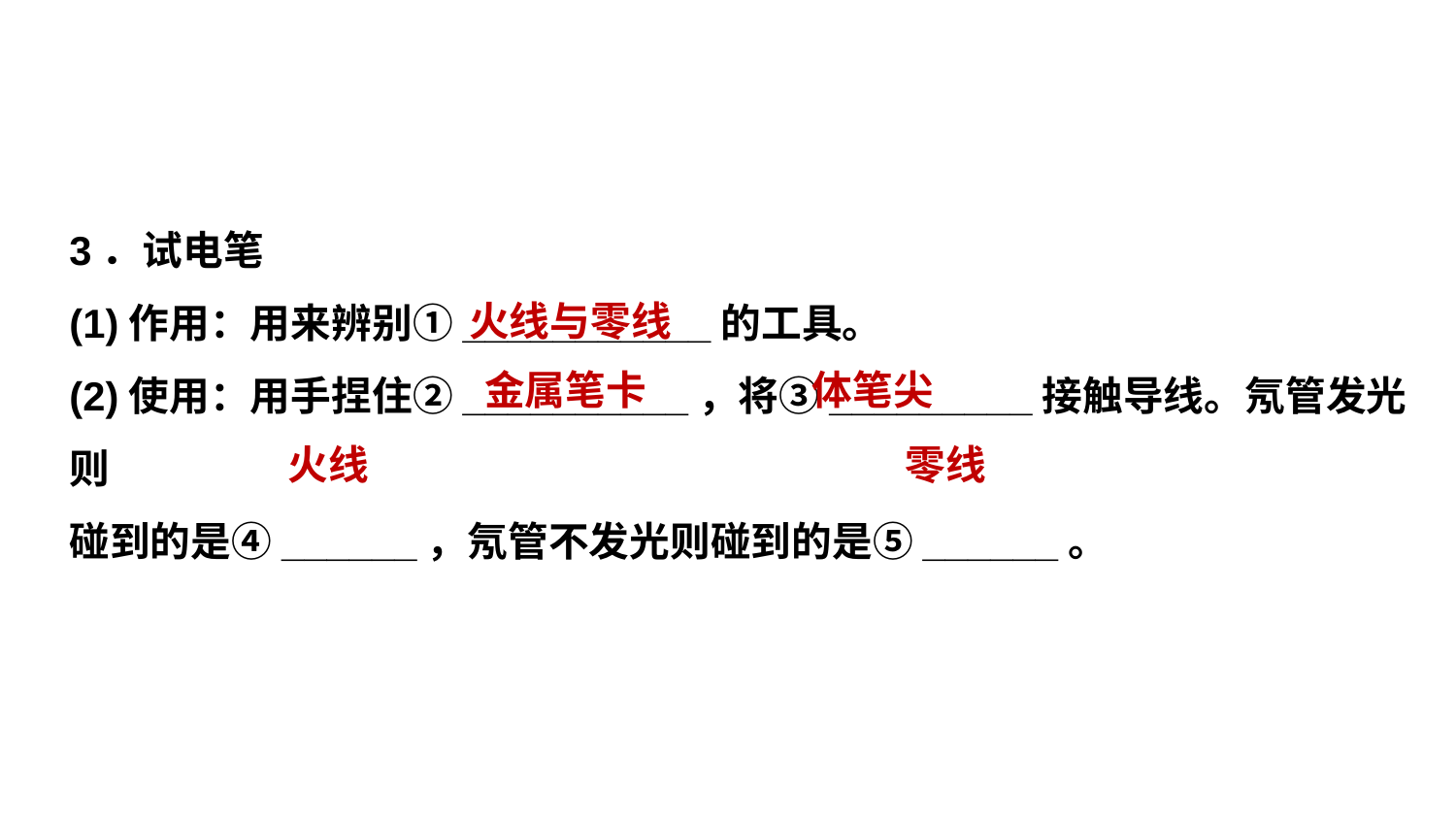

3．试电笔
(1)作用：用来辨别①___________的工具。
(2)使用：用手捏住②__________，将③_________接触导线。氖管发光则
碰到的是④______，氖管不发光则碰到的是⑤______。
火线与零线
金属笔卡
体笔尖
火线
零线